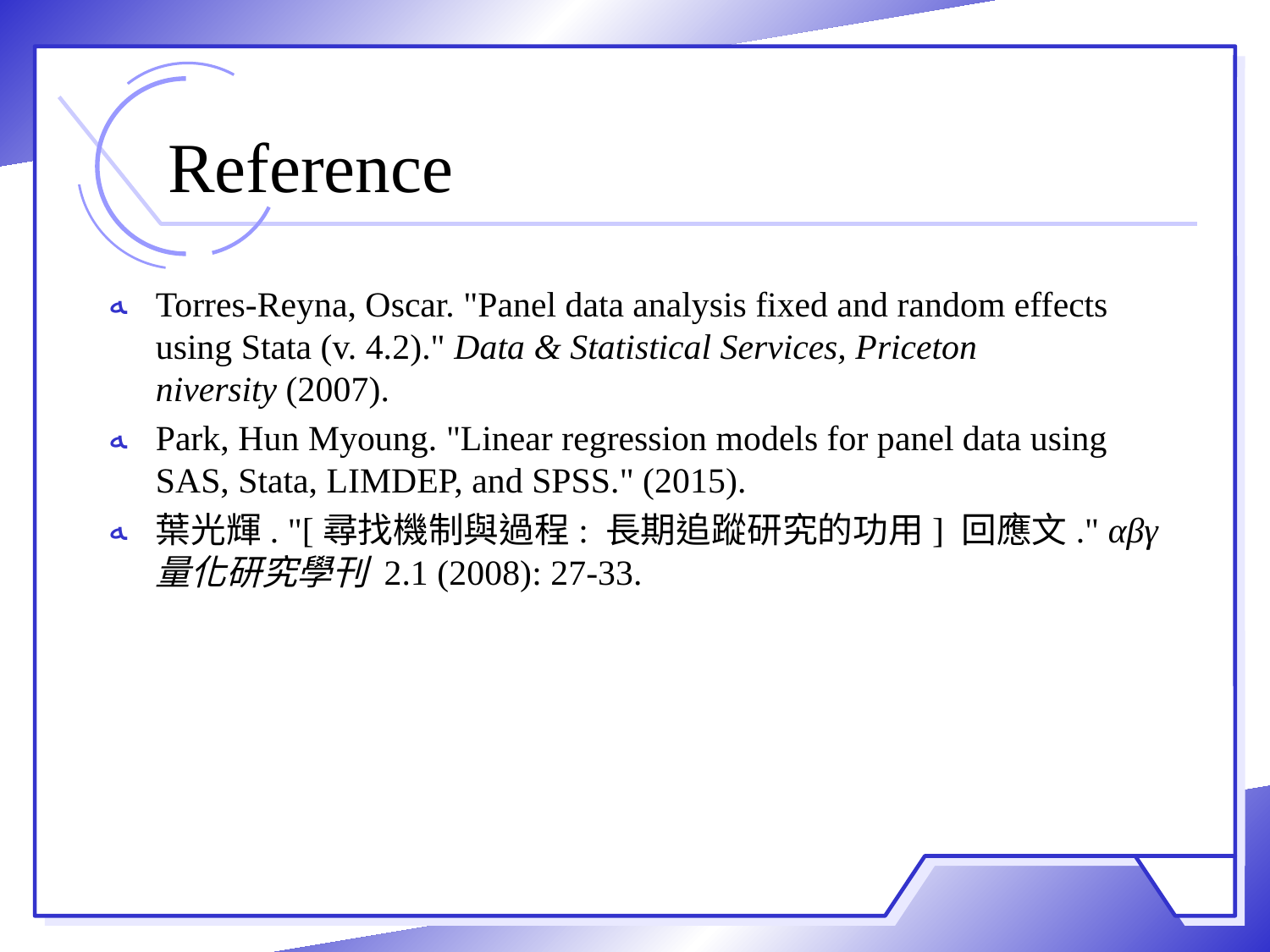

# Reference
Torres-Reyna, Oscar. "Panel data analysis fixed and random effects using Stata (v. 4.2)." Data & Statistical Services, Priceton niversity (2007).
Park, Hun Myoung. "Linear regression models for panel data using SAS, Stata, LIMDEP, and SPSS." (2015).
葉光輝. "[尋找機制與過程: 長期追蹤研究的功用] 回應文." αβγ 量化研究學刊 2.1 (2008): 27-33.